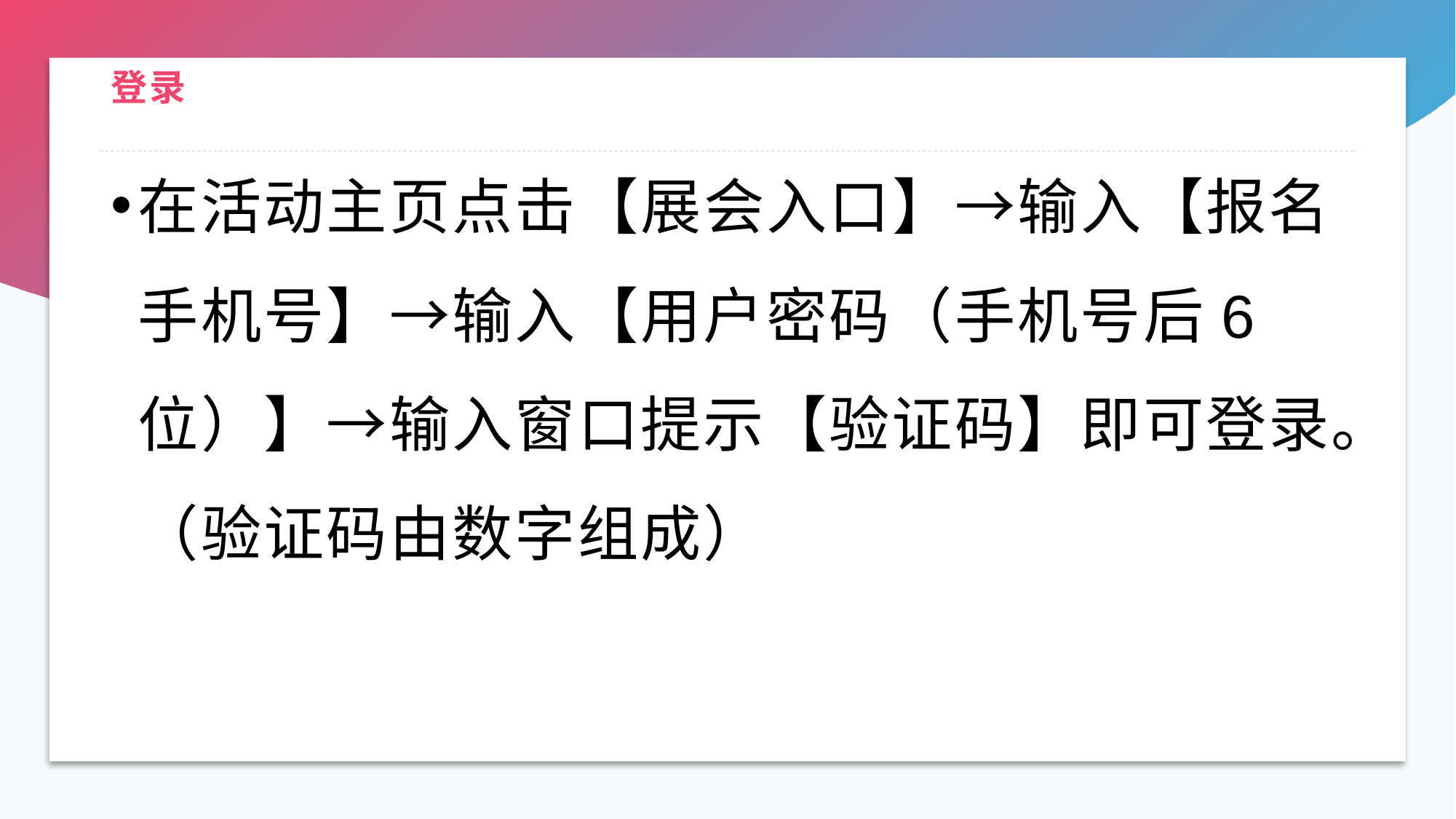

# 登录
在活动主页点击【展会入口】→输入【报名手机号】→输入【用户密码（手机号后6位）】→输入窗口提示【验证码】即可登录。（验证码由数字组成）